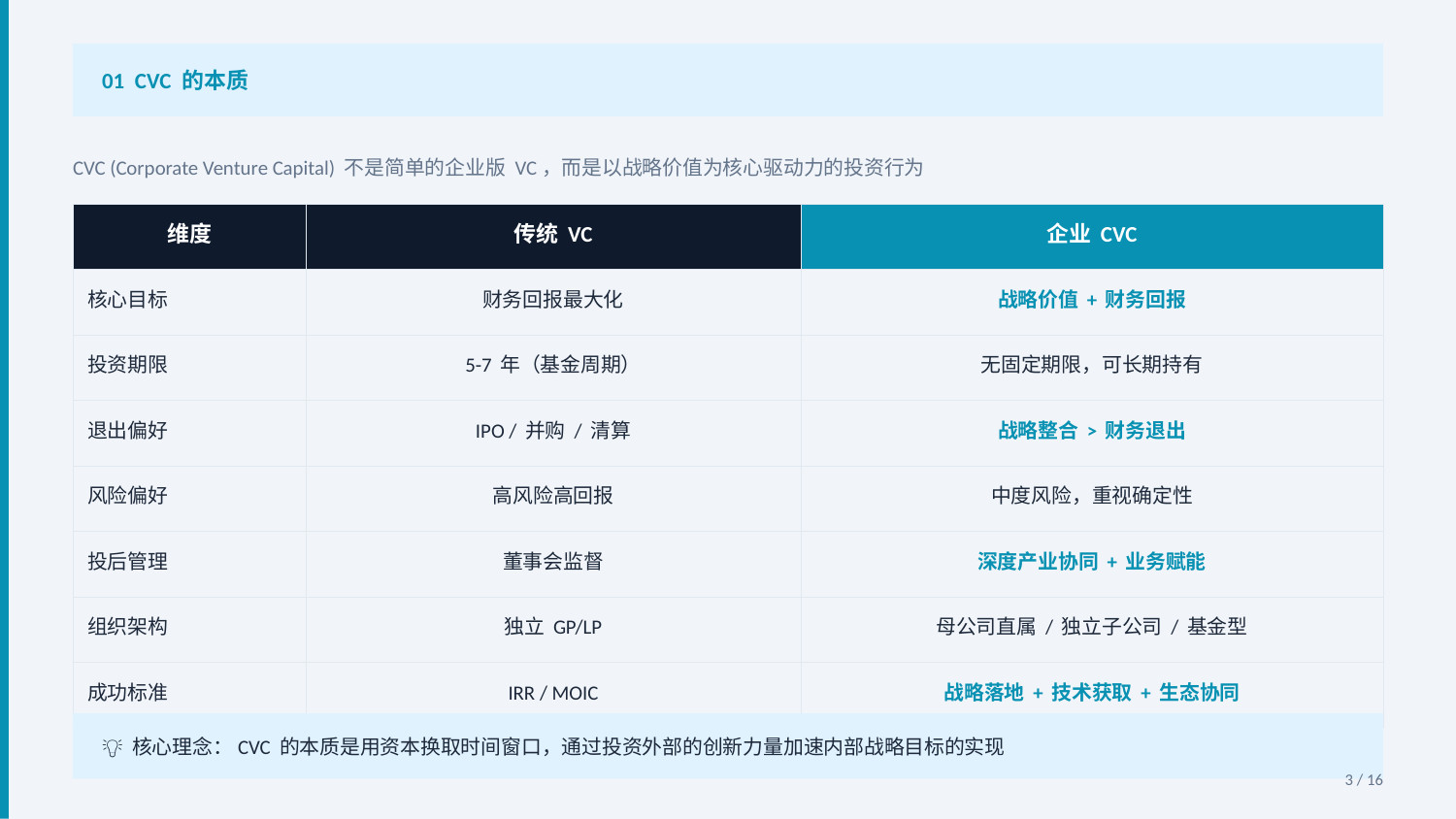

01  CVC 的本质
CVC (Corporate Venture Capital) 不是简单的企业版 VC，而是以战略价值为核心驱动力的投资行为
| 维度 | 传统 VC | 企业 CVC |
| --- | --- | --- |
| 核心目标 | 财务回报最大化 | 战略价值 + 财务回报 |
| 投资期限 | 5-7 年（基金周期） | 无固定期限，可长期持有 |
| 退出偏好 | IPO / 并购 / 清算 | 战略整合 > 财务退出 |
| 风险偏好 | 高风险高回报 | 中度风险，重视确定性 |
| 投后管理 | 董事会监督 | 深度产业协同 + 业务赋能 |
| 组织架构 | 独立 GP/LP | 母公司直属 / 独立子公司 / 基金型 |
| 成功标准 | IRR / MOIC | 战略落地 + 技术获取 + 生态协同 |

💡 核心理念：CVC 的本质是用资本换取时间窗口，通过投资外部的创新力量加速内部战略目标的实现
3 / 16